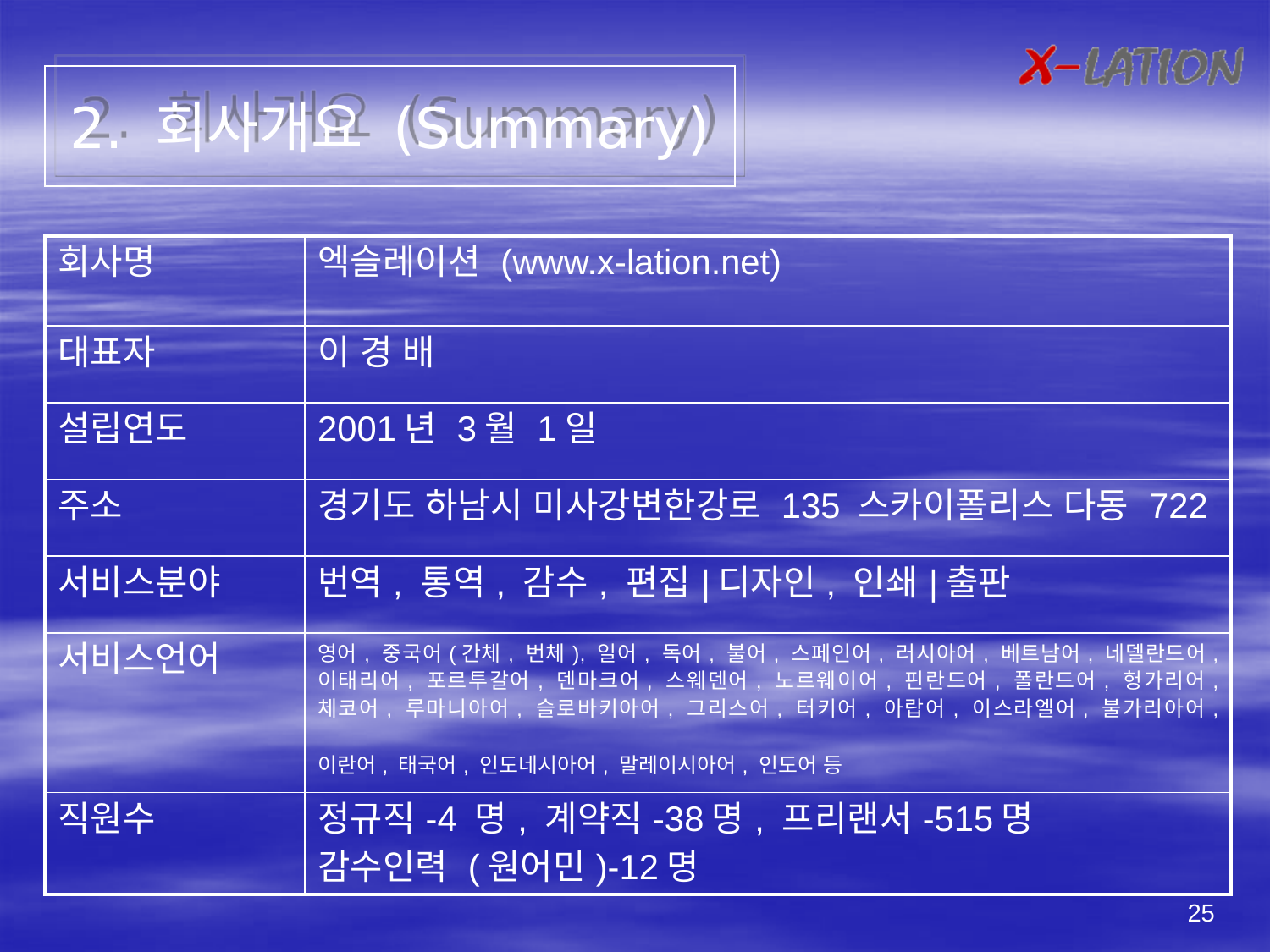

2. 회사개요 (Summary)
| 회사명 | 엑슬레이션 (www.x-lation.net) |
| --- | --- |
| 대표자 | 이 경 배 |
| 설립연도 | 2001년 3월 1일 |
| 주소 | 경기도 하남시 미사강변한강로 135 스카이폴리스 다동 722 |
| 서비스분야 | 번역, 통역, 감수, 편집|디자인, 인쇄|출판 |
| 서비스언어 | 영어, 중국어(간체, 번체), 일어, 독어, 불어, 스페인어, 러시아어, 베트남어, 네델란드어, 이태리어, 포르투갈어, 덴마크어, 스웨덴어, 노르웨이어, 핀란드어, 폴란드어, 헝가리어, 체코어, 루마니아어, 슬로바키아어, 그리스어, 터키어, 아랍어, 이스라엘어, 불가리아어, 이란어, 태국어, 인도네시아어, 말레이시아어, 인도어 등 |
| 직원수 | 정규직-4 명, 계약직-38명, 프리랜서-515명 감수인력 (원어민)-12명 |
25